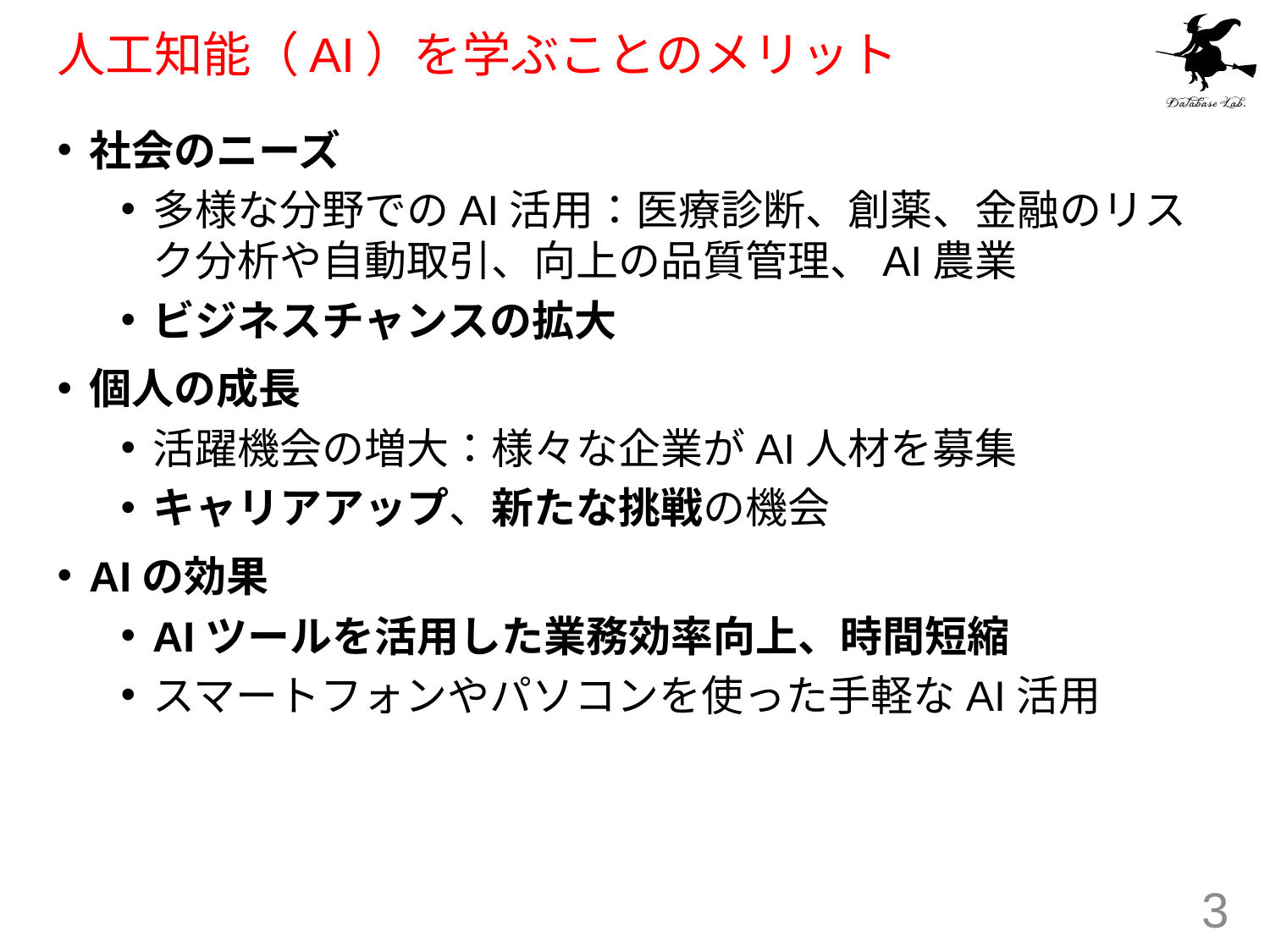

# 人工知能（AI）を学ぶことのメリット
社会のニーズ
多様な分野でのAI活用：医療診断、創薬、金融のリスク分析や自動取引、向上の品質管理、AI農業
ビジネスチャンスの拡大
個人の成長
活躍機会の増大：様々な企業がAI人材を募集
キャリアアップ、新たな挑戦の機会
AIの効果
AIツールを活用した業務効率向上、時間短縮
スマートフォンやパソコンを使った手軽なAI活用
3